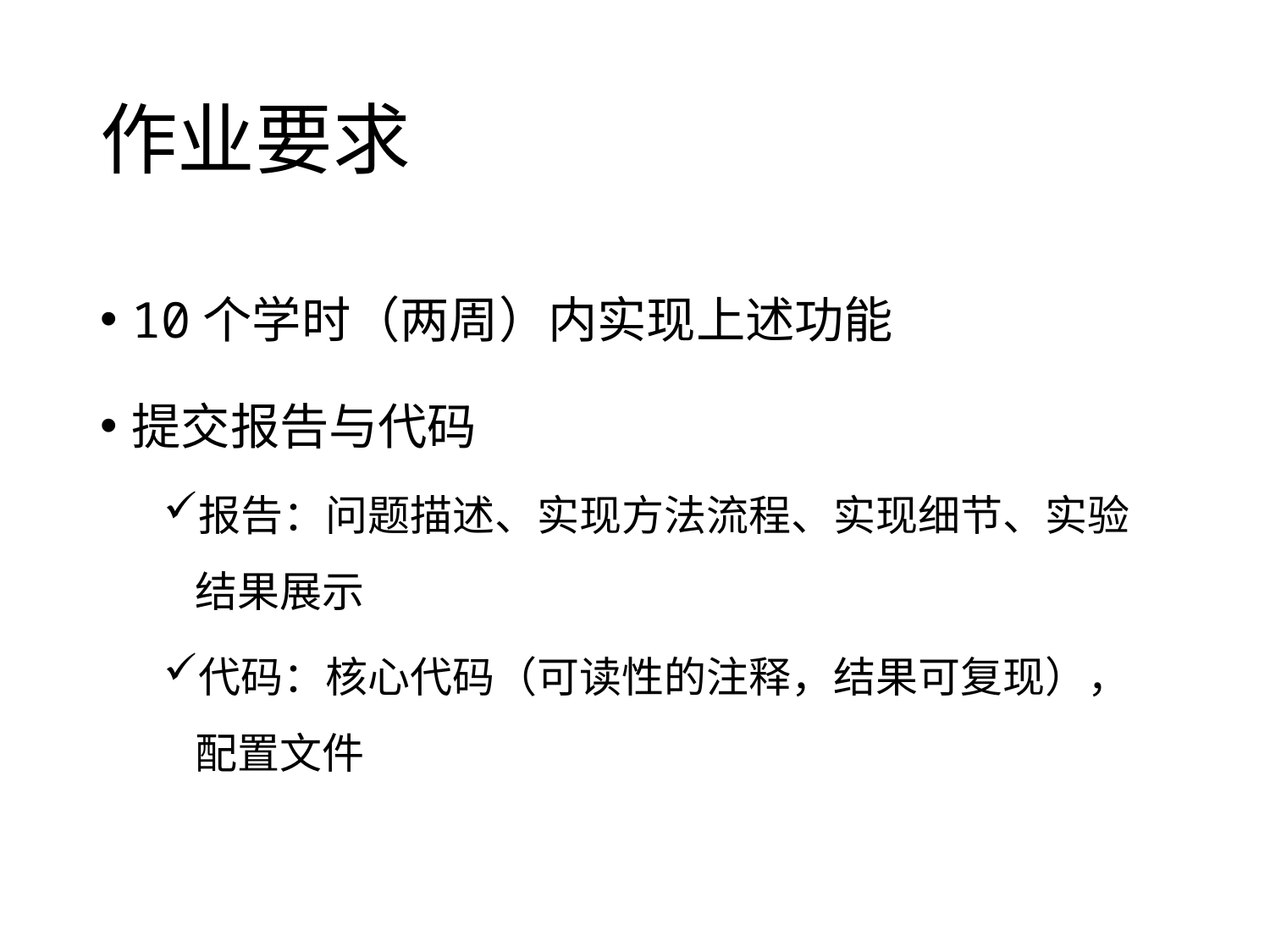

# 作业要求
10个学时（两周）内实现上述功能
提交报告与代码
报告：问题描述、实现方法流程、实现细节、实验结果展示
代码：核心代码（可读性的注释，结果可复现），配置文件